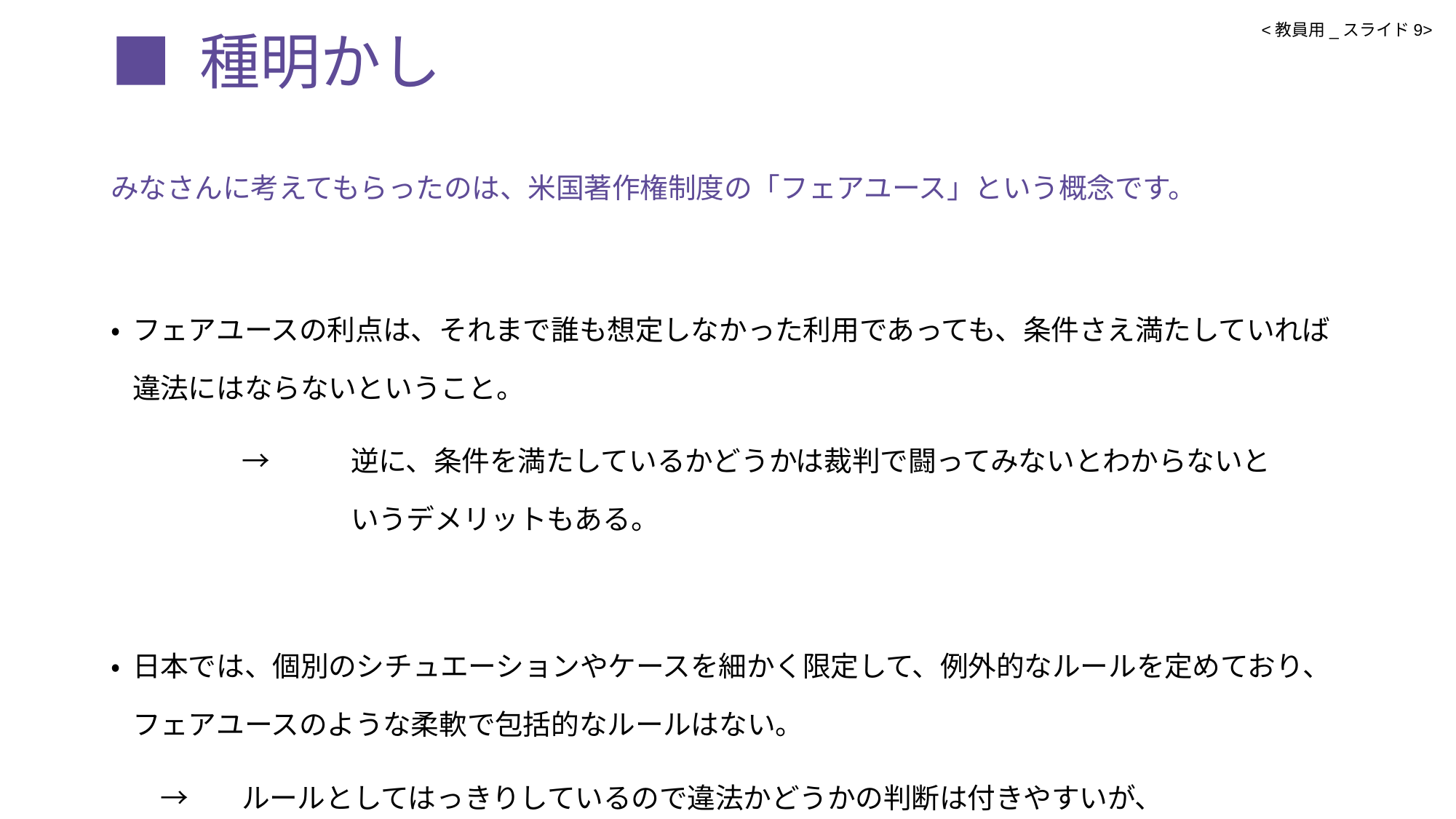

# ■ 種明かし
<教員用_スライド9>
みなさんに考えてもらったのは、米国著作権制度の「フェアユース」という概念です。

•	フェアユースの利点は、それまで誰も想定しなかった利用であっても、条件さえ満たしていれば違法にはならないということ。
		→	逆に、条件を満たしているかどうかは裁判で闘ってみないとわからないと			いうデメリットもある。

•	日本では、個別のシチュエーションやケースを細かく限定して、例外的なルールを定めており、フェアユースのような柔軟で包括的なルールはない。
	　→	ルールとしてはっきりしているので違法かどうかの判断は付きやすいが、			柔軟性がないので新しいサービスやテクノロジーが登場した時に対応できない。
		→	つまり、想定されていないものは違法となる可能性が高いため、利用が萎			縮する可能性が高い。